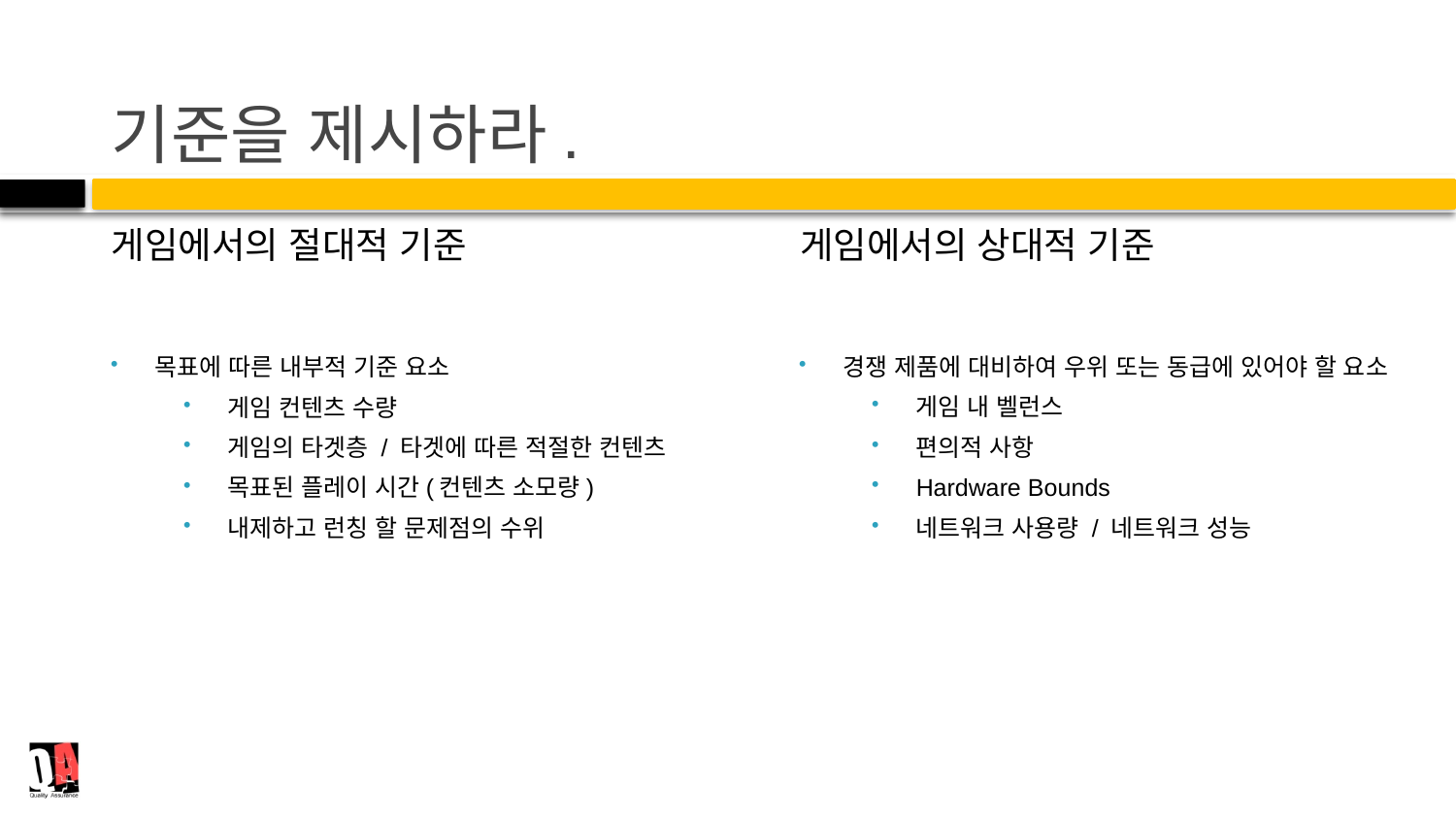

# 기준을 제시하라.

경쟁 제품에 대비하여 우위 또는 동급에 있어야 할 요소
게임 내 벨런스
편의적 사항
Hardware Bounds
네트워크 사용량 / 네트워크 성능

목표에 따른 내부적 기준 요소
게임 컨텐츠 수량
게임의 타겟층 / 타겟에 따른 적절한 컨텐츠
목표된 플레이 시간(컨텐츠 소모량)
내제하고 런칭 할 문제점의 수위

게임에서의 상대적 기준
게임에서의 절대적 기준